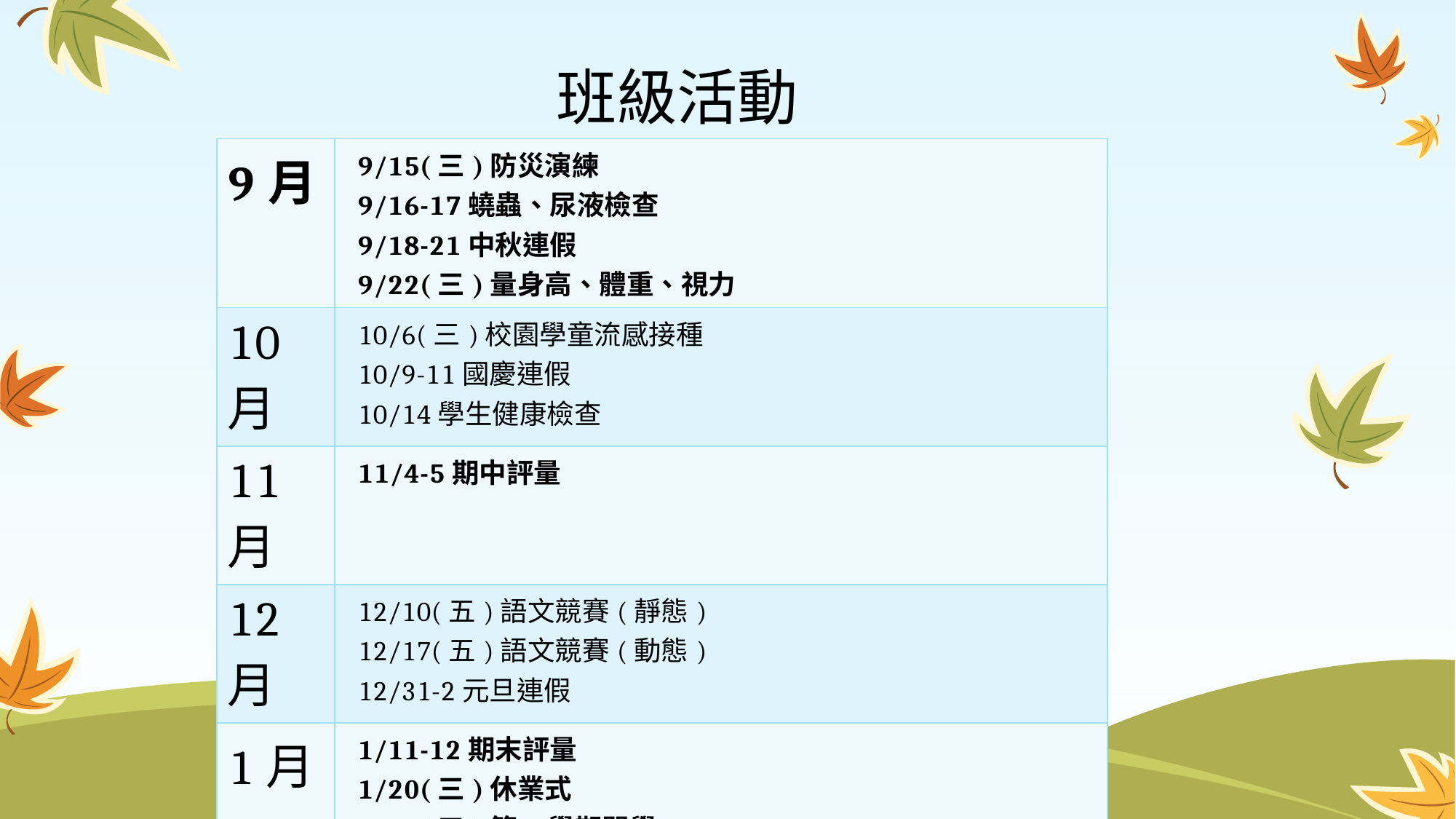

# 班級活動
| 9月 | 9/15(三)防災演練 9/16-17蟯蟲、尿液檢查 9/18-21中秋連假 9/22(三)量身高、體重、視力 |
| --- | --- |
| 10月 | 10/6(三)校園學童流感接種 10/9-11國慶連假 10/14學生健康檢查 |
| 11月 | 11/4-5期中評量 |
| 12月 | 12/10(五)語文競賽(靜態) 12/17(五)語文競賽(動態) 12/31-2元旦連假 |
| 1月 | 1/11-12期末評量 1/20(三)休業式 2/11(五)第2學期開學 |